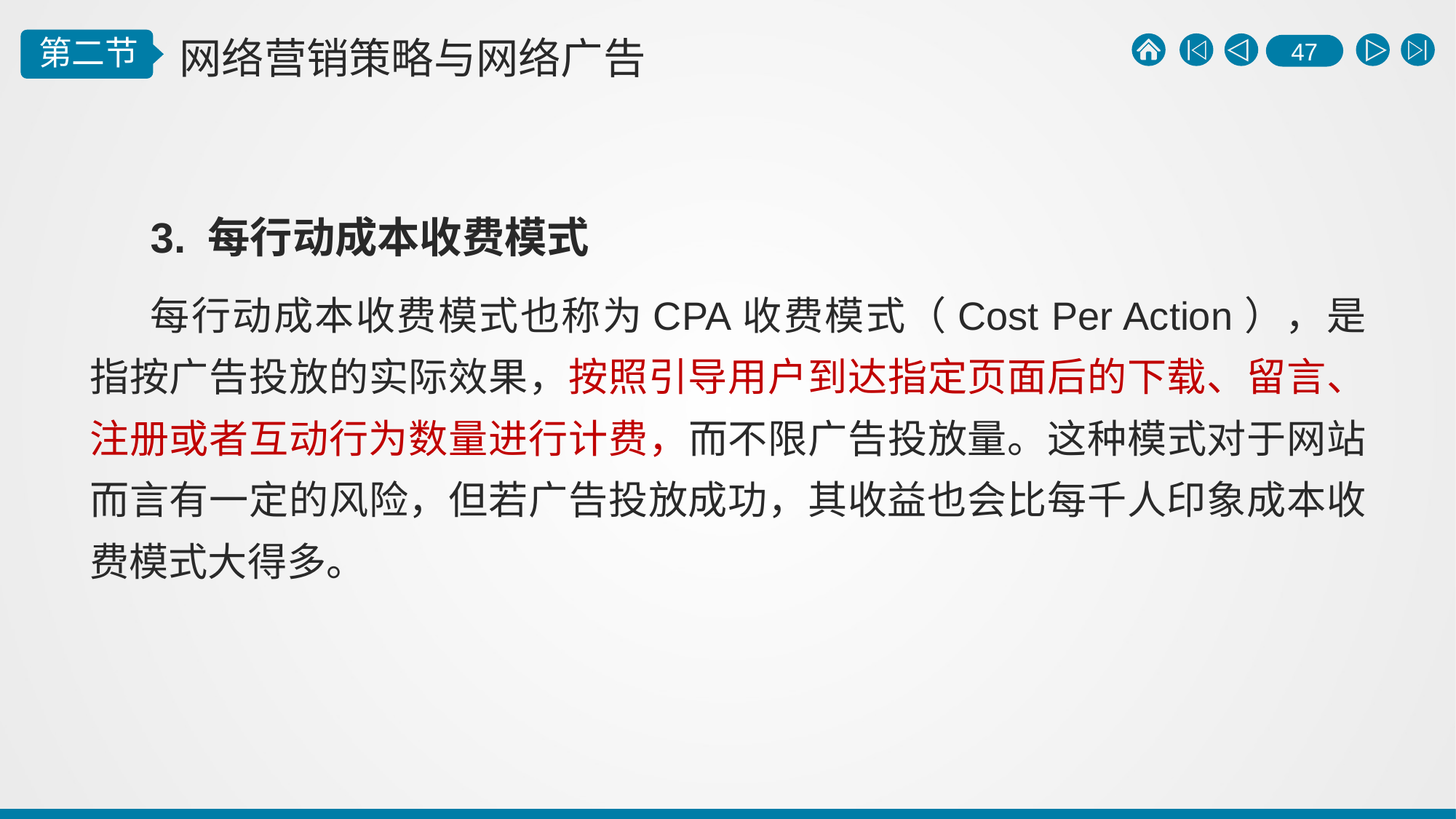

3. 每行动成本收费模式
每行动成本收费模式也称为CPA收费模式（Cost Per Action），是指按广告投放的实际效果，按照引导用户到达指定页面后的下载、留言、注册或者互动行为数量进行计费，而不限广告投放量。这种模式对于网站而言有一定的风险，但若广告投放成功，其收益也会比每千人印象成本收费模式大得多。